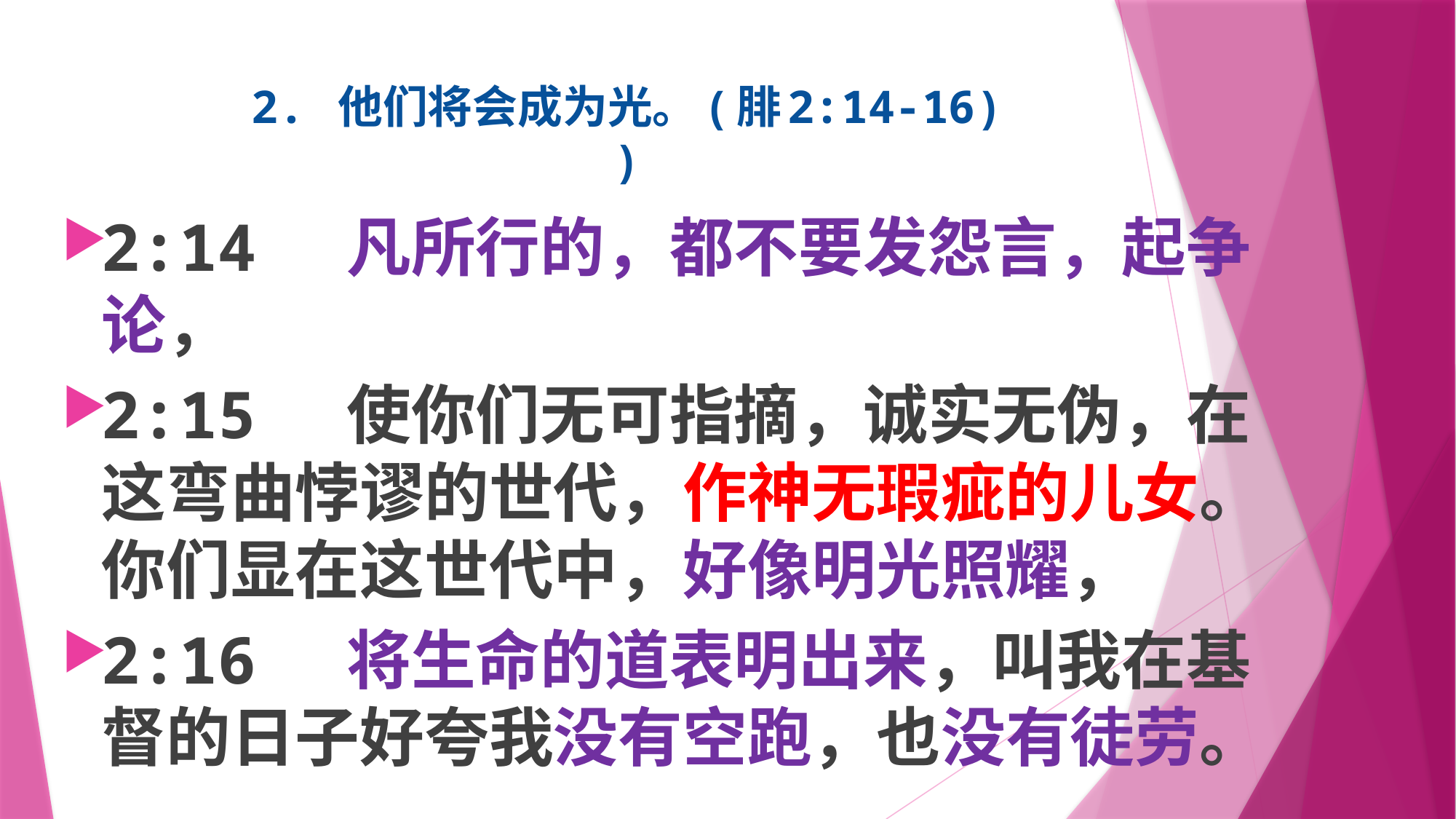

# 2. 他们将会成为光。(腓2:14-16) )
2:14  凡所行的，都不要发怨言，起争论，
2:15  使你们无可指摘，诚实无伪，在这弯曲悖谬的世代，作神无瑕疵的儿女。你们显在这世代中，好像明光照耀，
2:16  将生命的道表明出来，叫我在基督的日子好夸我没有空跑，也没有徒劳。